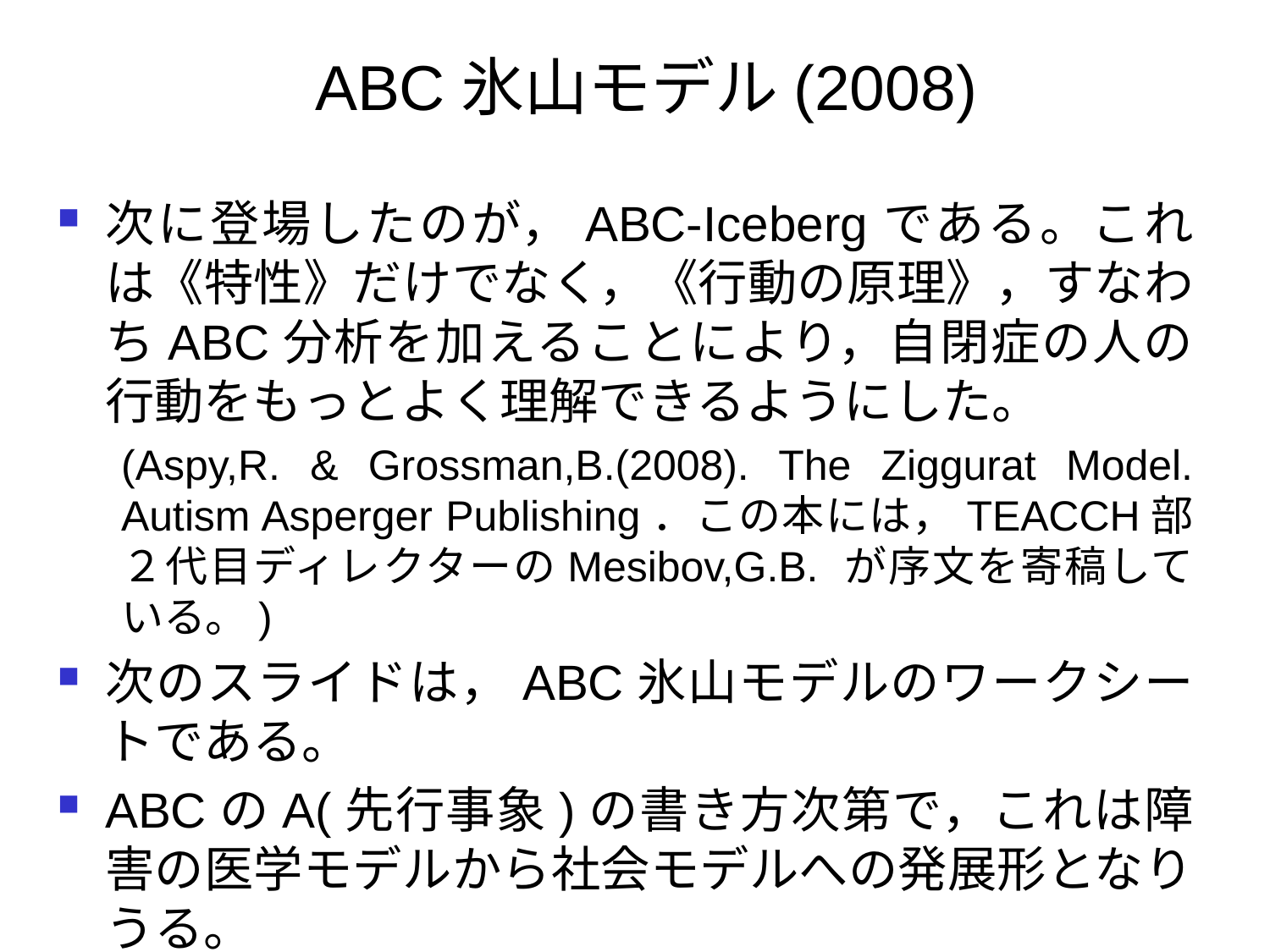

# ABC氷山モデル(2008)
次に登場したのが，ABC-Icebergである。これは《特性》だけでなく，《行動の原理》，すなわちABC分析を加えることにより，自閉症の人の行動をもっとよく理解できるようにした。
(Aspy,R. & Grossman,B.(2008). The Ziggurat Model. Autism Asperger Publishing．この本には，TEACCH部２代目ディレクターのMesibov,G.B. が序文を寄稿している。)
次のスライドは，ABC氷山モデルのワークシートである。
ABCのA(先行事象)の書き方次第で，これは障害の医学モデルから社会モデルへの発展形となりうる。